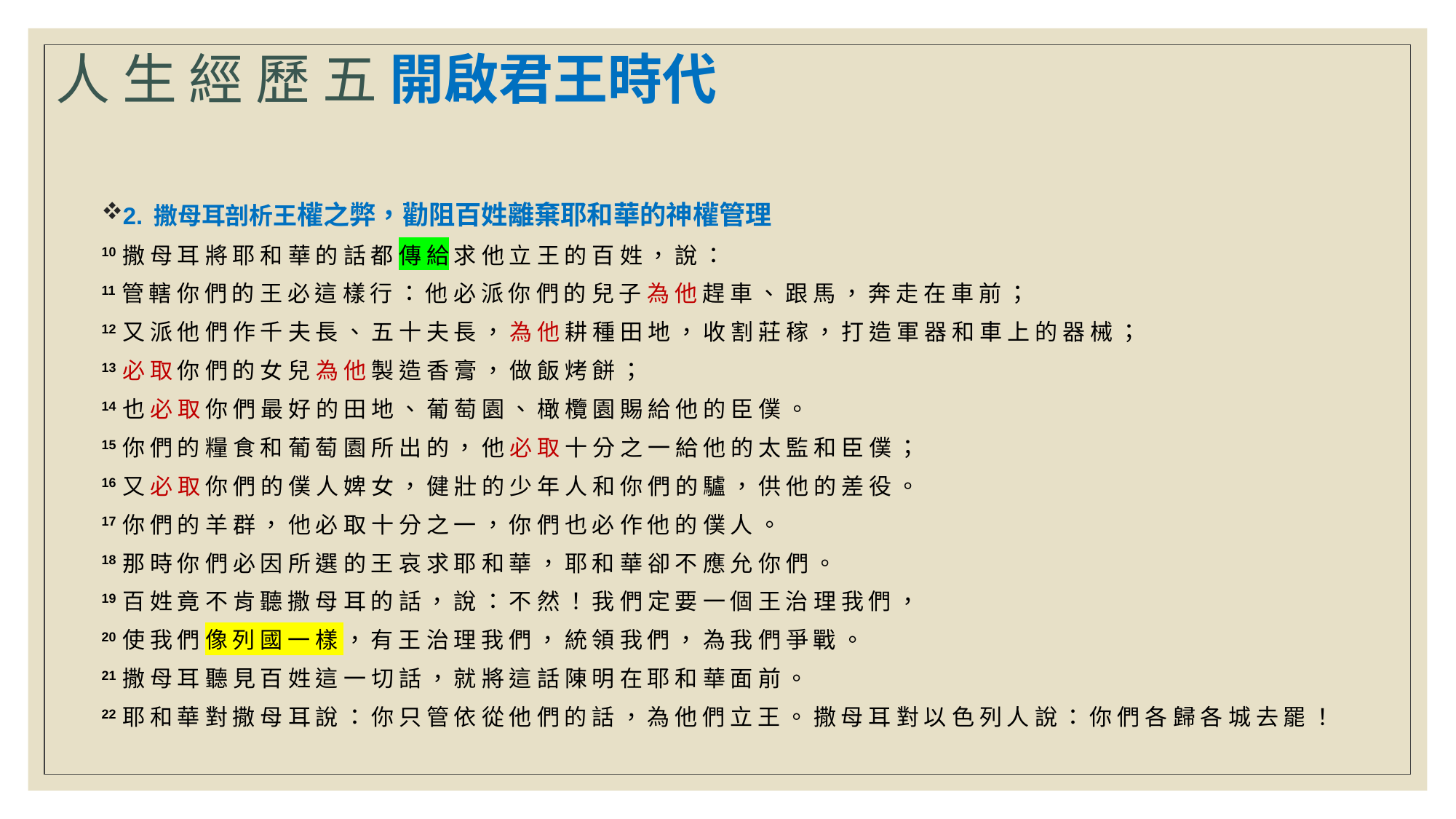

# 人 生 經 歷 五 開啟君王時代

2. 撒母耳剖析王權之弊，勸阻百姓離棄耶和華的神權管理
10 撒 母 耳 將 耶 和 華 的 話 都 傳 給 求 他 立 王 的 百 姓 ， 說 ：
11 管 轄 你 們 的 王 必 這 樣 行 ： 他 必 派 你 們 的 兒 子 為 他 趕 車 、 跟 馬 ， 奔 走 在 車 前 ；
12 又 派 他 們 作 千 夫 長 、 五 十 夫 長 ， 為 他 耕 種 田 地 ， 收 割 莊 稼 ， 打 造 軍 器 和 車 上 的 器 械 ；
13 必 取 你 們 的 女 兒 為 他 製 造 香 膏 ， 做 飯 烤 餅 ；
14 也 必 取 你 們 最 好 的 田 地 、 葡 萄 園 、 橄 欖 園 賜 給 他 的 臣 僕 。
15 你 們 的 糧 食 和 葡 萄 園 所 出 的 ， 他 必 取 十 分 之 一 給 他 的 太 監 和 臣 僕 ；
16 又 必 取 你 們 的 僕 人 婢 女 ， 健 壯 的 少 年 人 和 你 們 的 驢 ， 供 他 的 差 役 。
17 你 們 的 羊 群 ， 他 必 取 十 分 之 一 ， 你 們 也 必 作 他 的 僕 人 。
18 那 時 你 們 必 因 所 選 的 王 哀 求 耶 和 華 ， 耶 和 華 卻 不 應 允 你 們 。
19 百 姓 竟 不 肯 聽 撒 母 耳 的 話 ， 說 ： 不 然 ！ 我 們 定 要 一 個 王 治 理 我 們 ，
20 使 我 們 像 列 國 一 樣 ， 有 王 治 理 我 們 ， 統 領 我 們 ， 為 我 們 爭 戰 。
21 撒 母 耳 聽 見 百 姓 這 一 切 話 ， 就 將 這 話 陳 明 在 耶 和 華 面 前 。
22 耶 和 華 對 撒 母 耳 說 ： 你 只 管 依 從 他 們 的 話 ， 為 他 們 立 王 。 撒 母 耳 對 以 色 列 人 說 ： 你 們 各 歸 各 城 去 罷 ！